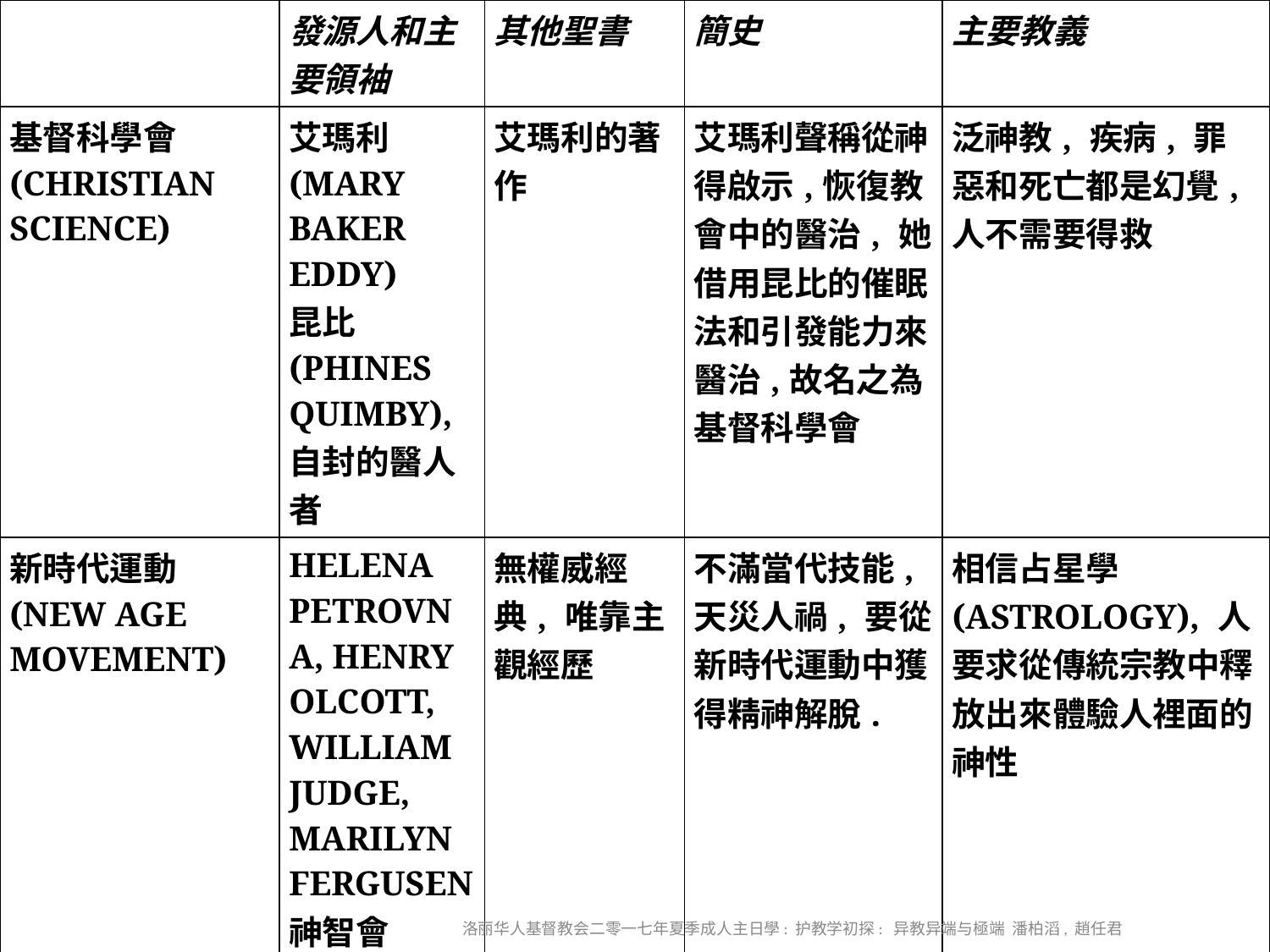

|  | 發源人和主要領袖 | 其他聖書 | 簡史 | 主要教義 |
| --- | --- | --- | --- | --- |
| 基督科學會 (CHRISTIAN SCIENCE) | 艾瑪利 (MARY BAKER EDDY) 昆比 (PHINES QUIMBY), 自封的醫人者 | 艾瑪利的著作 | 艾瑪利聲稱從神得啟示,恢復教會中的醫治, 她借用昆比的催眠法和引發能力來醫治,故名之為基督科學會 | 泛神教, 疾病, 罪惡和死亡都是幻覺, 人不需要得救 |
| 新時代運動 (NEW AGE MOVEMENT) | HELENA PETROVNA, HENRY OLCOTT, WILLIAM JUDGE, MARILYN FERGUSEN 神智會(THEOSOHPICAL SOCIETY) | 無權威經典, 唯靠主觀經歷 | 不滿當代技能, 天災人禍, 要從新時代運動中獲得精神解脫. | 相信占星學 (ASTROLOGY), 人要求從傳統宗教中釋放出來體驗人裡面的神性 |
洛丽华人基督教会二零一七年夏季成人主日學: 护教学初探:  异教异端与極端  潘柏滔, 趙任君